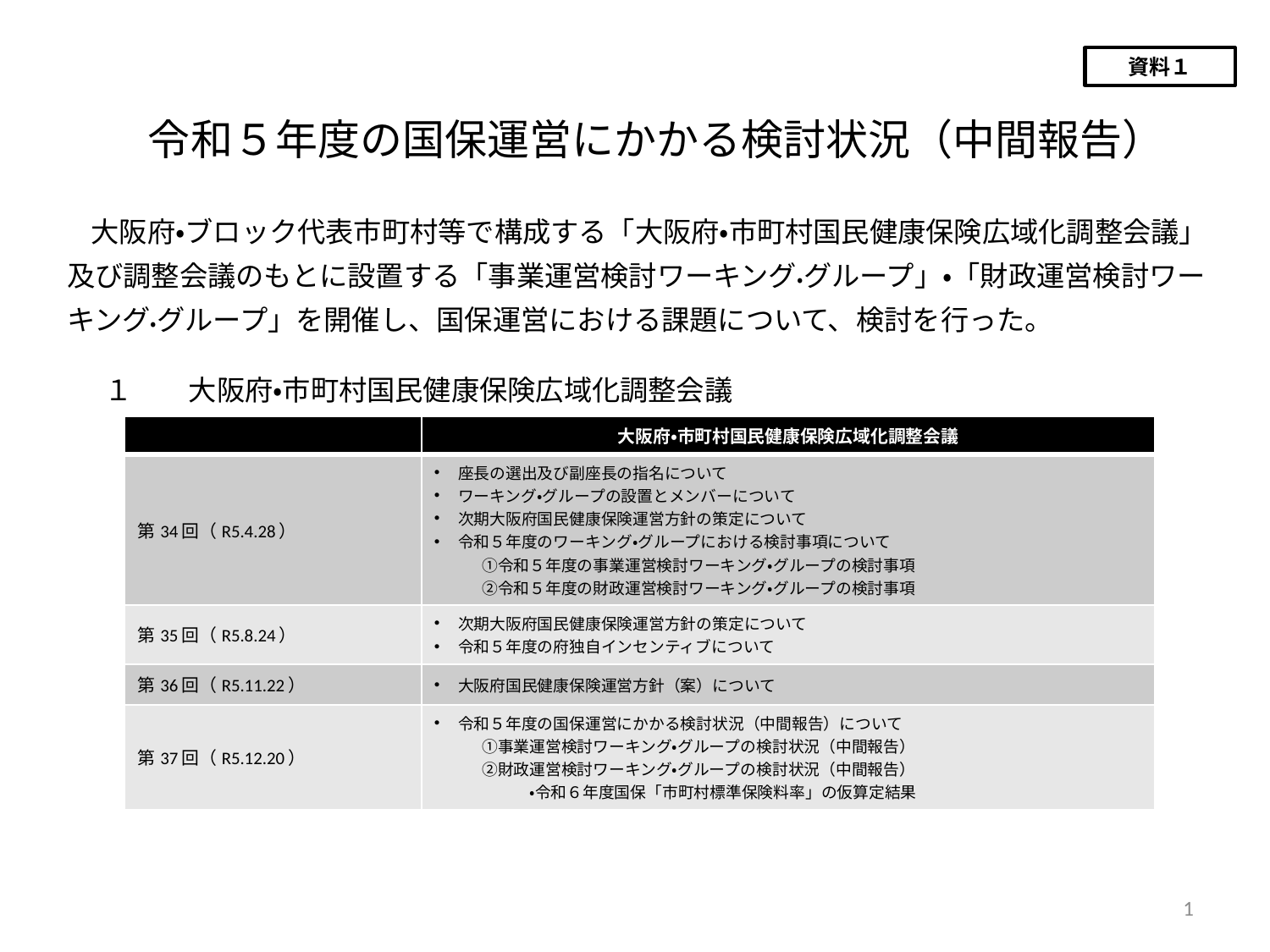

資料１
令和５年度の国保運営にかかる検討状況（中間報告）
# 大阪府・ブロック代表市町村等で構成する「大阪府・市町村国民健康保険広域化調整会議」及び調整会議のもとに設置する「事業運営検討ワーキング・グループ」・「財政運営検討ワーキング・グループ」を開催し、国保運営における課題について、検討を行った。
　１　　大阪府・市町村国民健康保険広域化調整会議

|  | 大阪府・市町村国民健康保険広域化調整会議 |
| --- | --- |
| 第34回（R5.4.28） | 座長の選出及び副座長の指名について ワーキング・グループの設置とメンバーについて 次期大阪府国民健康保険運営方針の策定について 令和５年度のワーキング・グループにおける検討事項について 　　　①令和５年度の事業運営検討ワーキング・グループの検討事項 　　　②令和５年度の財政運営検討ワーキング・グループの検討事項 |
| 第35回（R5.8.24） | 次期大阪府国民健康保険運営方針の策定について 令和５年度の府独自インセンティブについて |
| 第36回（R5.11.22） | 大阪府国民健康保険運営方針（案）について |
| 第37回（R5.12.20） | 令和５年度の国保運営にかかる検討状況（中間報告）について 　　　①事業運営検討ワーキング・グループの検討状況（中間報告） 　　　②財政運営検討ワーキング・グループの検討状況（中間報告） 　　　　　　・令和６年度国保「市町村標準保険料率」の仮算定結果 |
1